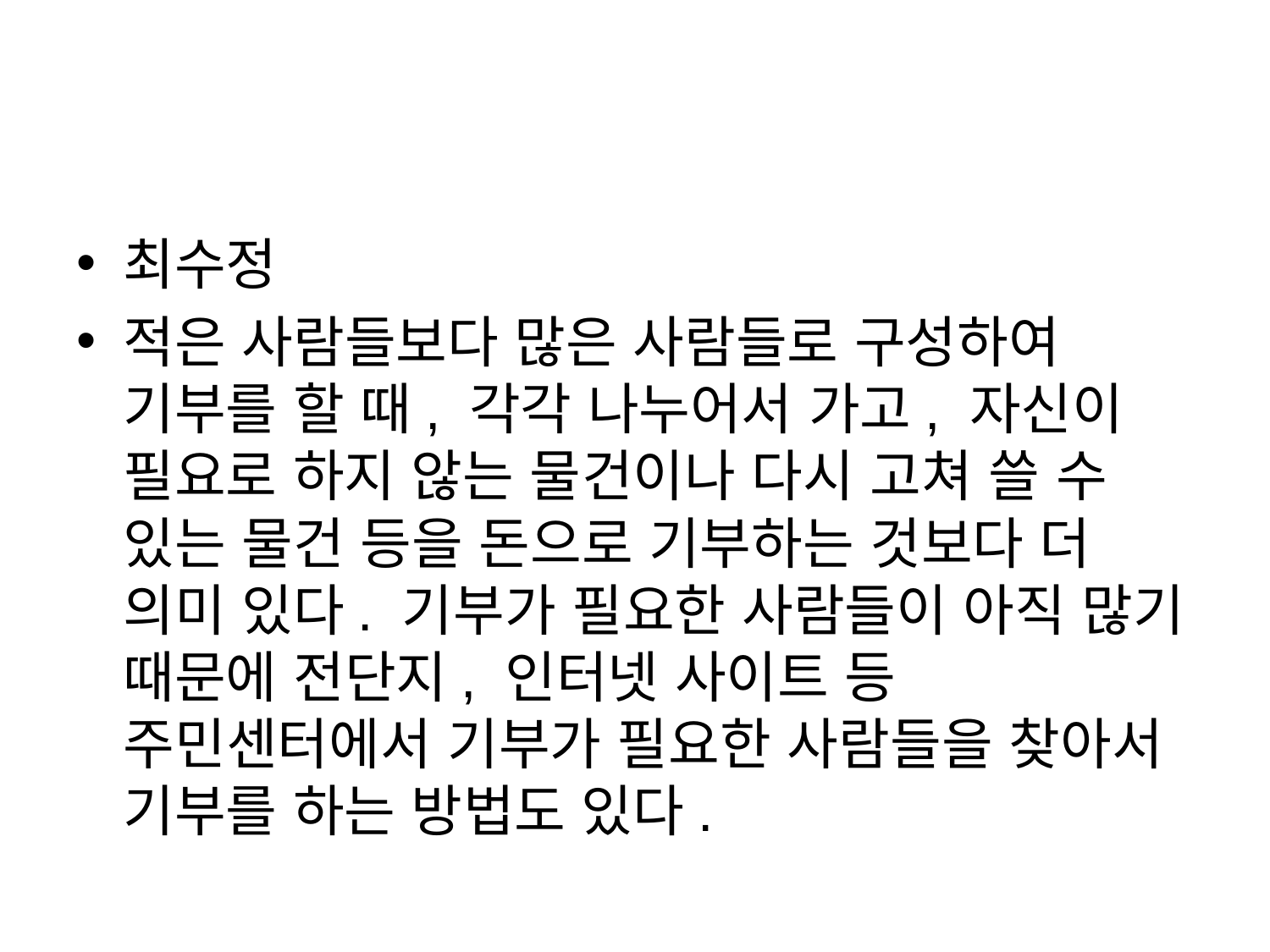

#
최수정
적은 사람들보다 많은 사람들로 구성하여 기부를 할 때, 각각 나누어서 가고, 자신이 필요로 하지 않는 물건이나 다시 고쳐 쓸 수 있는 물건 등을 돈으로 기부하는 것보다 더 의미 있다. 기부가 필요한 사람들이 아직 많기 때문에 전단지, 인터넷 사이트 등 주민센터에서 기부가 필요한 사람들을 찾아서 기부를 하는 방법도 있다.